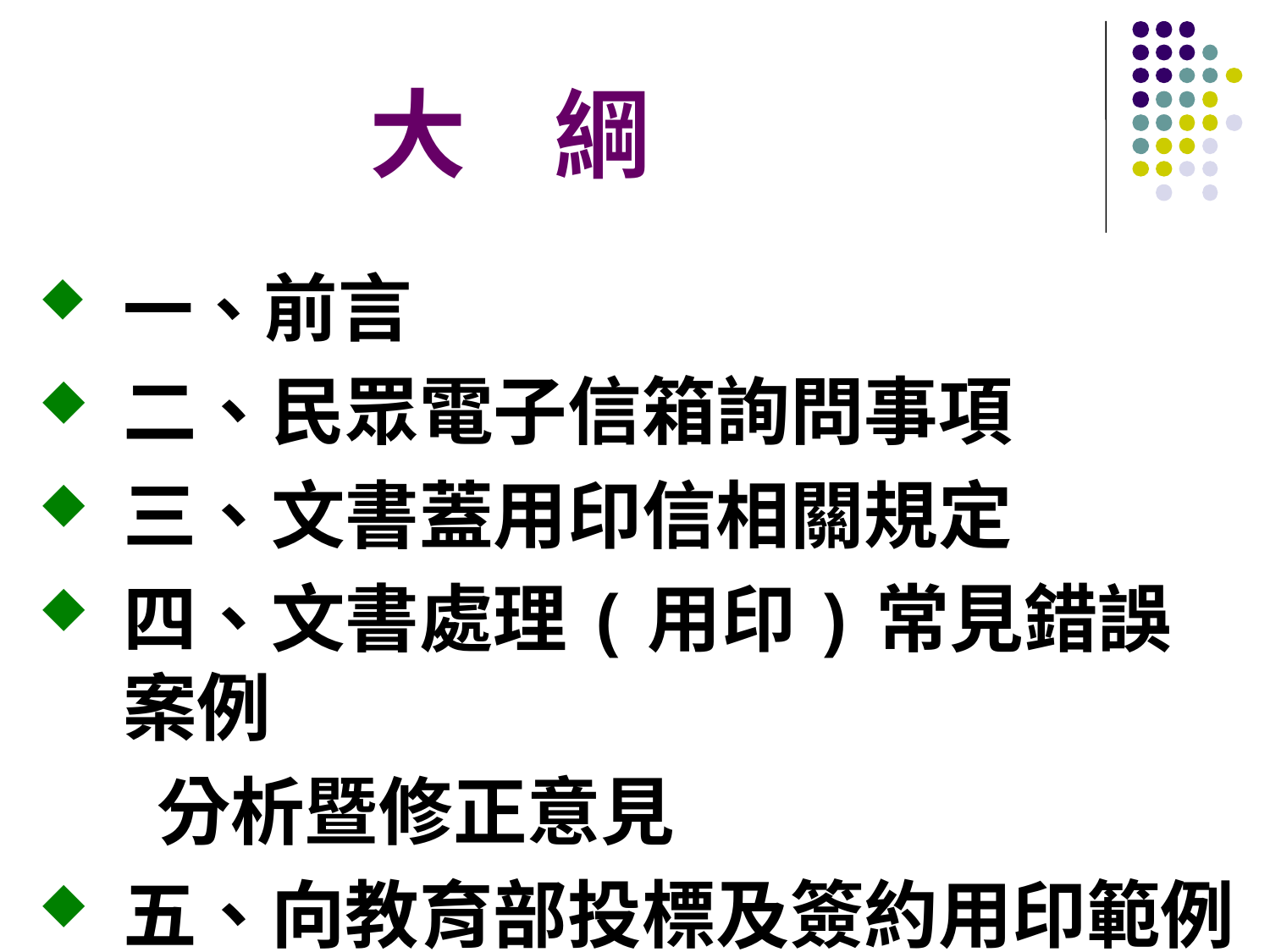

# 大    綱
一、前言
二、民眾電子信箱詢問事項
三、文書蓋用印信相關規定
四、文書處理(用印)常見錯誤案例
      分析暨修正意見
五、向教育部投標及簽約用印範例